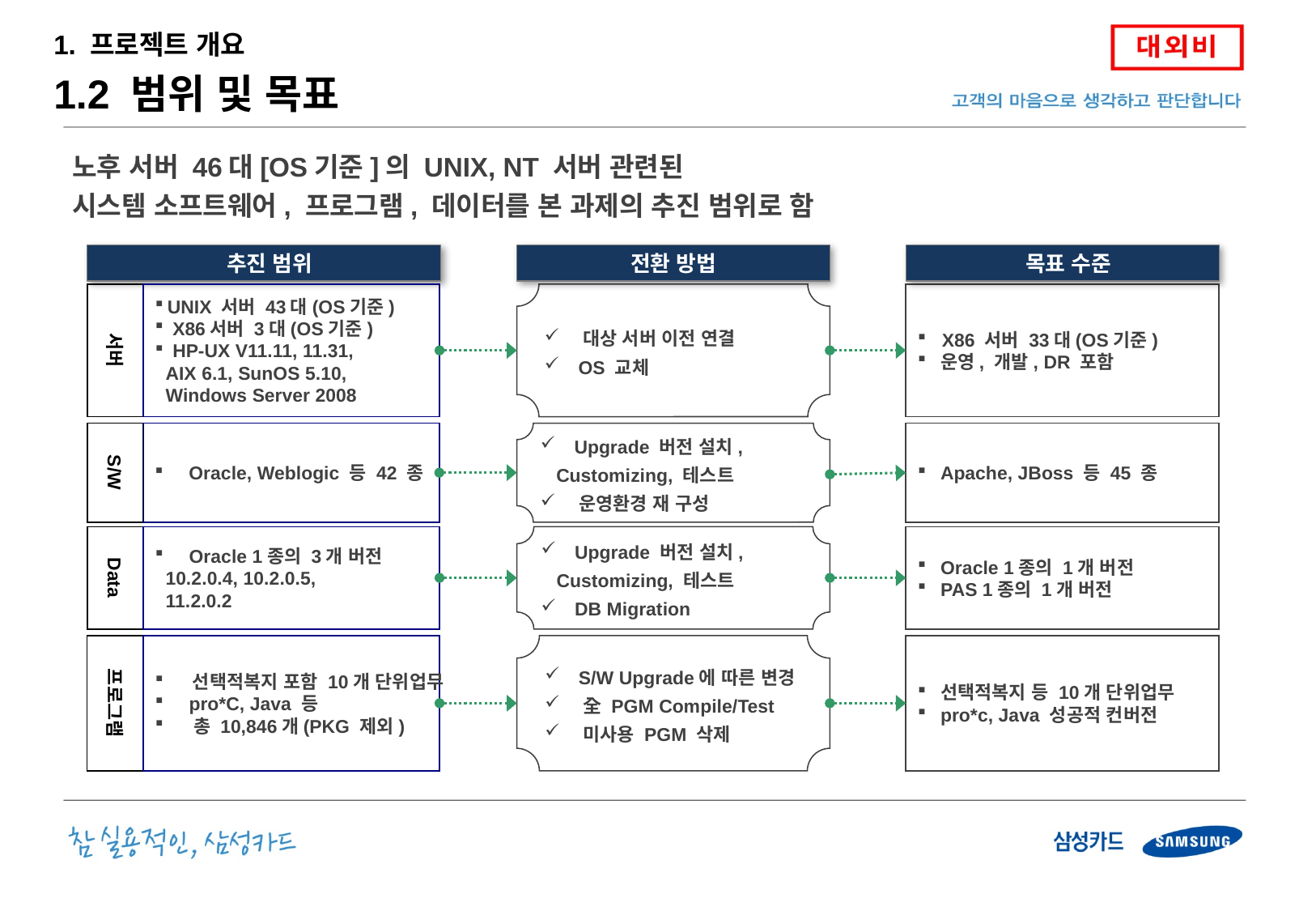

1. 프로젝트 개요
1.2 범위 및 목표
노후 서버 46대[OS기준]의 UNIX, NT 서버 관련된
시스템 소프트웨어, 프로그램, 데이터를 본 과제의 추진 범위로 함
 추진 범위
전환 방법
 목표 수준
 대상 서버 이전 연결
 OS 교체
UNIX 서버 43대(OS기준)
 X86서버 3대(OS기준)
 HP-UX V11.11, 11.31,
  AIX 6.1, SunOS 5.10,
  Windows Server 2008
X86 서버 33대(OS기준)
운영, 개발, DR 포함
서버
S/W
 Oracle, Weblogic 등 42 종
 Upgrade 버전 설치,
   Customizing, 테스트
 운영환경 재 구성
Apache, JBoss 등 45 종
Data
 Oracle 1종의 3개 버전
  10.2.0.4, 10.2.0.5,
  11.2.0.2
 Upgrade 버전 설치,
   Customizing, 테스트
 DB Migration
Oracle 1종의 1개 버전
PAS 1종의 1개 버전
프로그램
 선택적복지 포함 10개 단위업무
 pro*C, Java 등
 총 10,846개(PKG 제외)
 S/W Upgrade에 따른 변경
 全 PGM Compile/Test
 미사용 PGM 삭제
선택적복지 등 10개 단위업무
pro*c, Java 성공적 컨버전